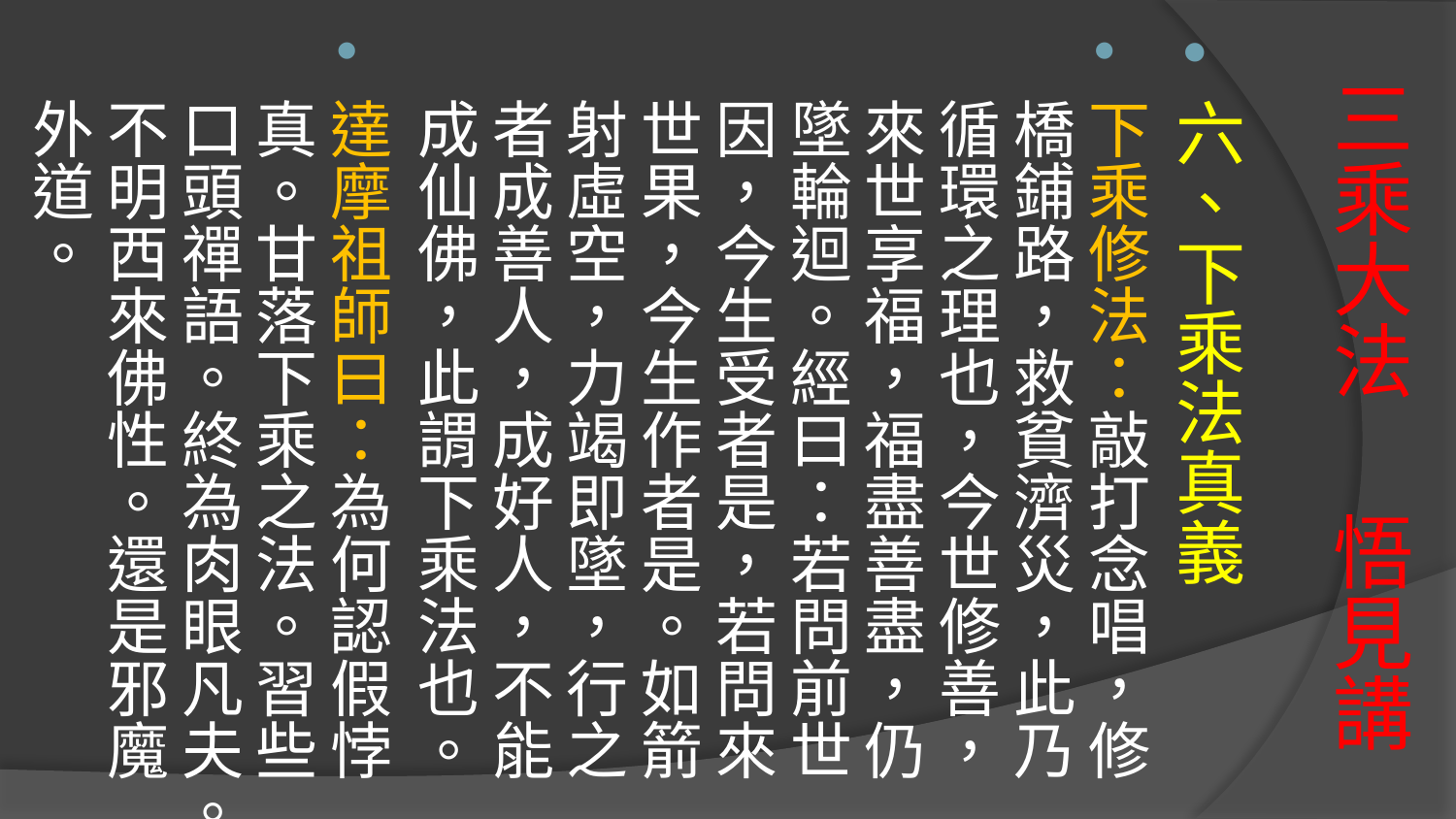

六、下乘法真義
下乘修法：敲打念唱，修橋鋪路，救貧濟災，此乃循環之理也，今世修善，來世享福，福盡善盡，仍墜輪迴。經曰：若問前世因，今生受者是，若問來世果，今生作者是。如箭射虛空，力竭即墜，行之者成善人，成好人，不能成仙佛，此謂下乘法也。
達摩祖師曰：為何認假悖真。甘落下乘之法。習些口頭禪語。終為肉眼凡夫。不明西來佛性。還是邪魔外道。
# 三乘大法      悟見講